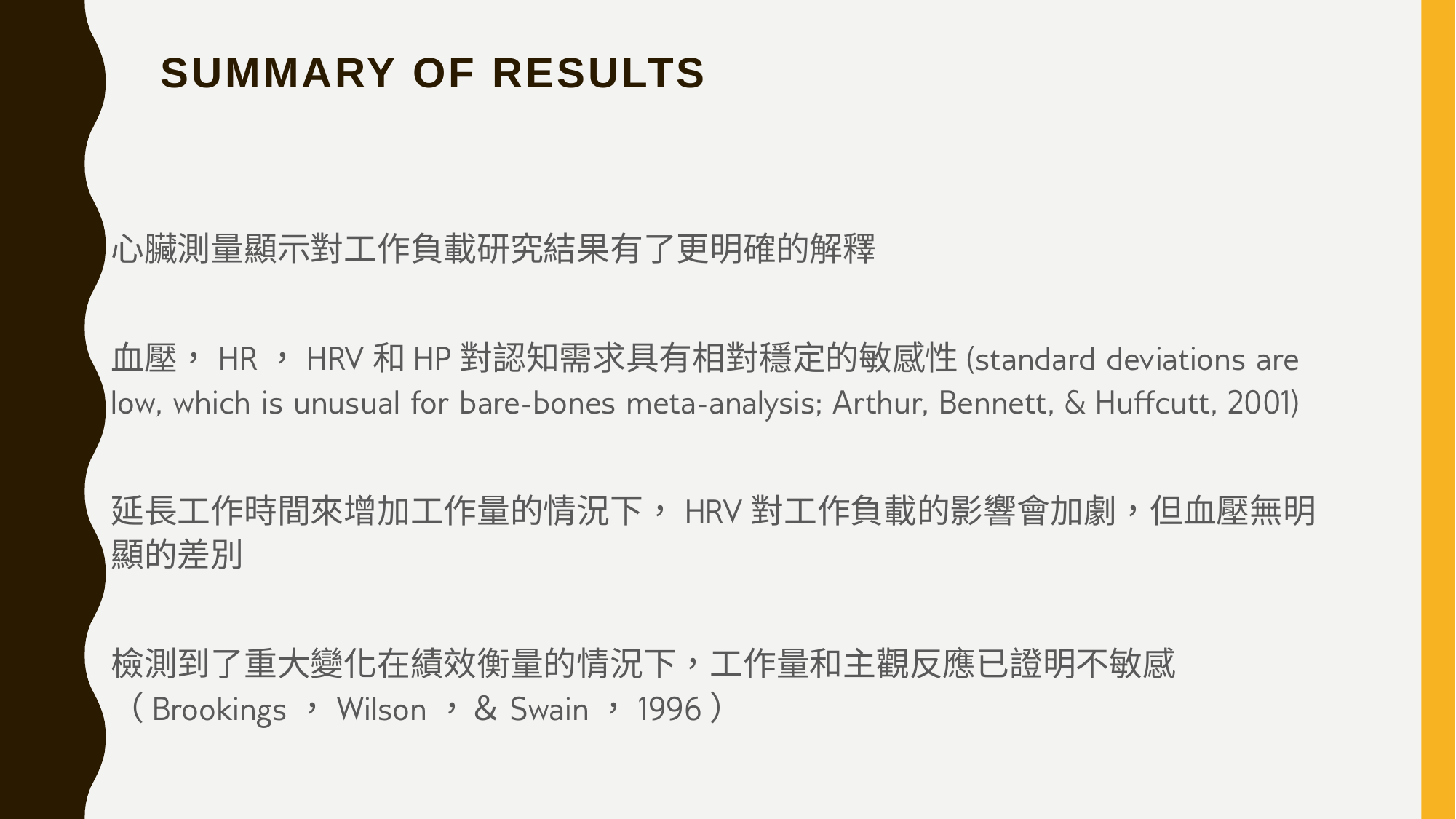

# Summary of Results
心臟測量顯示對工作負載研究結果有了更明確的解釋

血壓，HR，HRV和HP對認知需求具有相對穩定的敏感性(standard deviations are low, which is unusual for bare-bones meta-analysis; Arthur, Bennett, & Huffcutt, 2001)

延長工作時間來增加工作量的情況下，HRV對工作負載的影響會加劇，但血壓無明顯的差別

檢測到了重大變化在績效衡量的情況下，工作量和主觀反應已證明不敏感（Brookings，Wilson，＆Swain，1996）